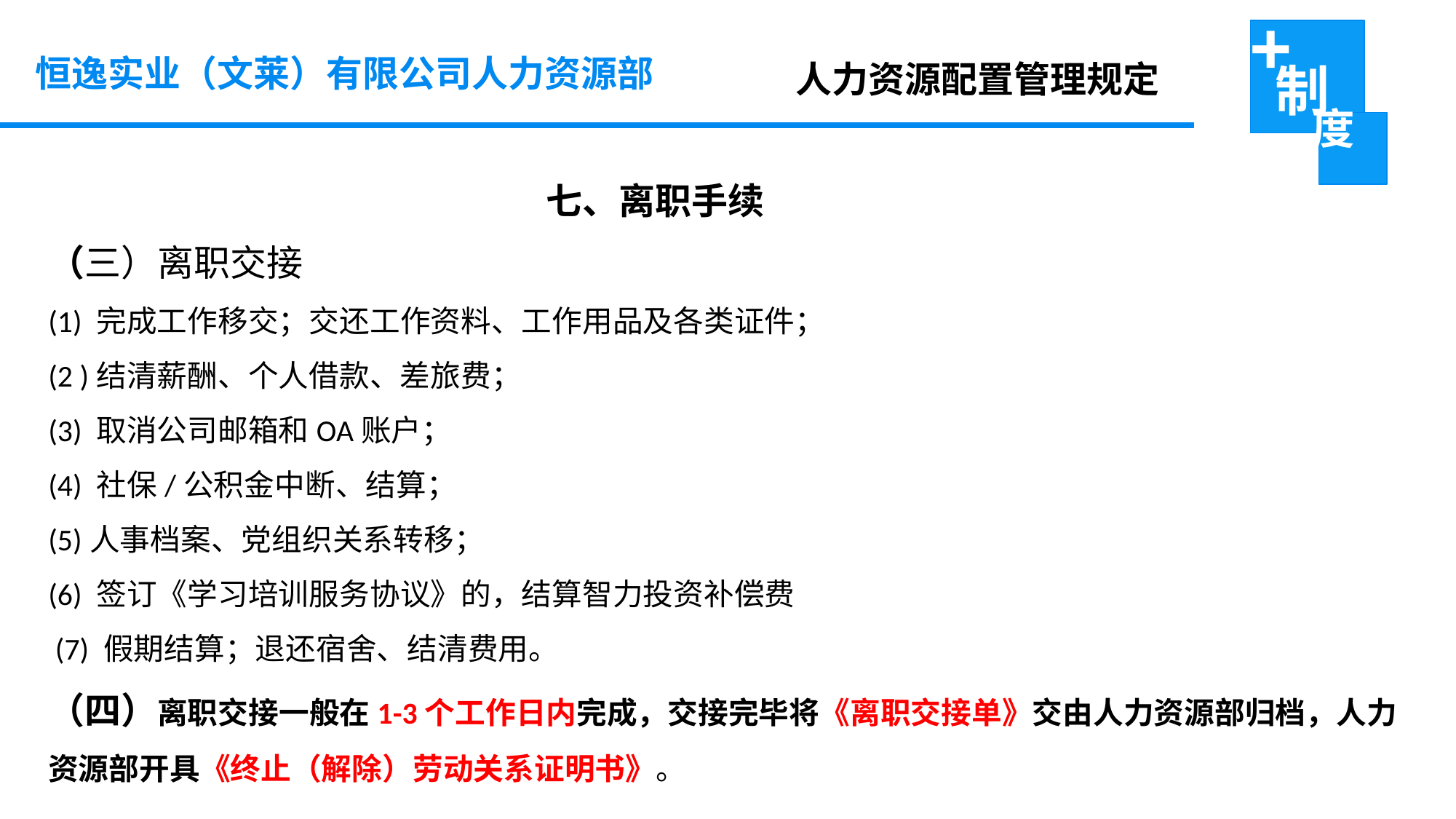

恒逸实业（文莱）有限公司人力资源部
    人力资源配置管理规定
七、离职手续
（三）离职交接
(1) 完成工作移交；交还工作资料、工作用品及各类证件；
(2 )结清薪酬、个人借款、差旅费；
(3) 取消公司邮箱和OA账户；
(4) 社保/公积金中断、结算；
(5)人事档案、党组织关系转移；
(6) 签订《学习培训服务协议》的，结算智力投资补偿费
 (7) 假期结算；退还宿舍、结清费用。
（四）离职交接一般在1-3个工作日内完成，交接完毕将《离职交接单》交由人力资源部归档，人力资源部开具《终止（解除）劳动关系证明书》。